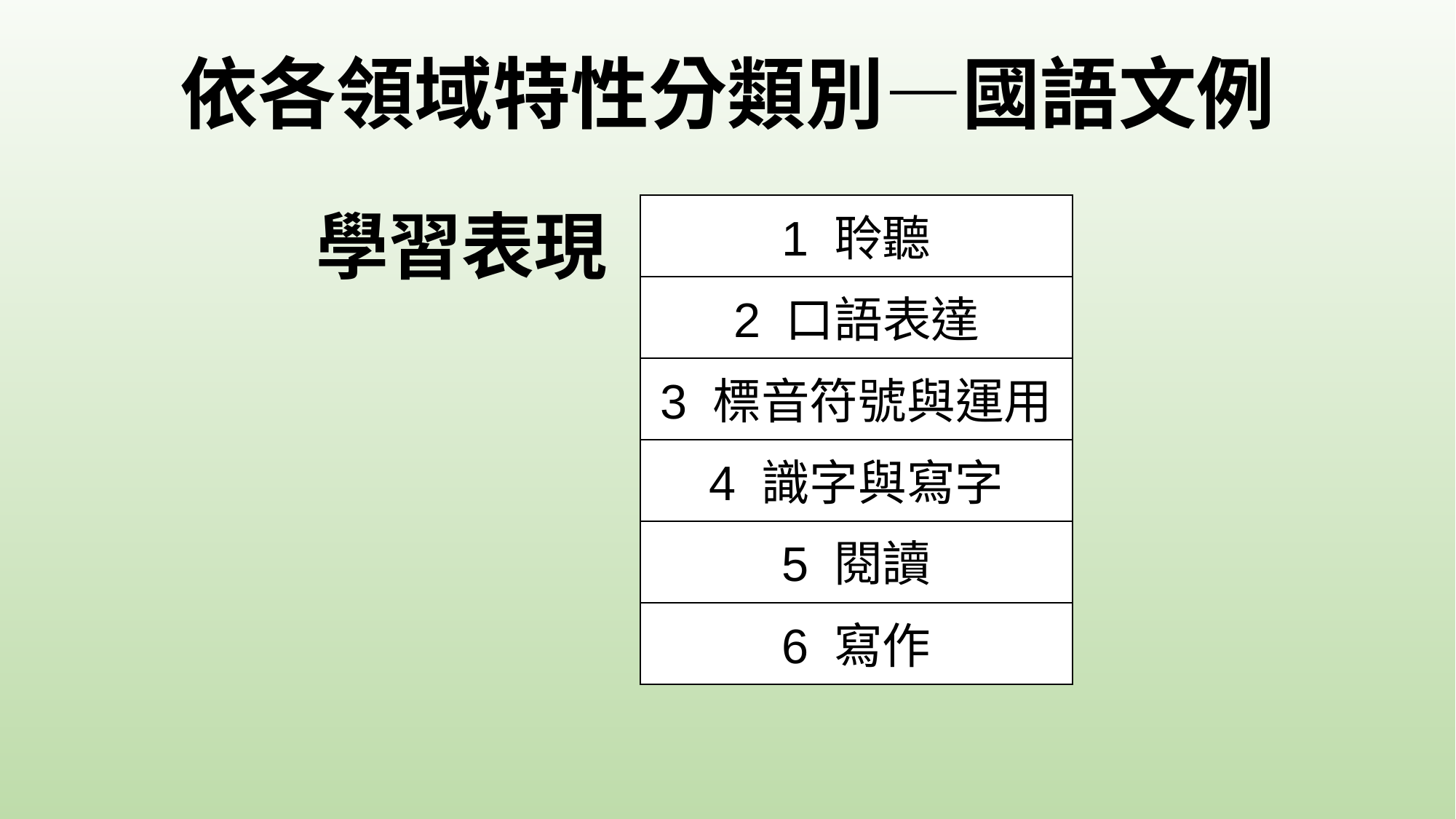

# 依各領域特性分類別—國語文例
學習表現
1 聆聽
2 口語表達
3 標音符號與運用
4 識字與寫字
5 閱讀
6 寫作